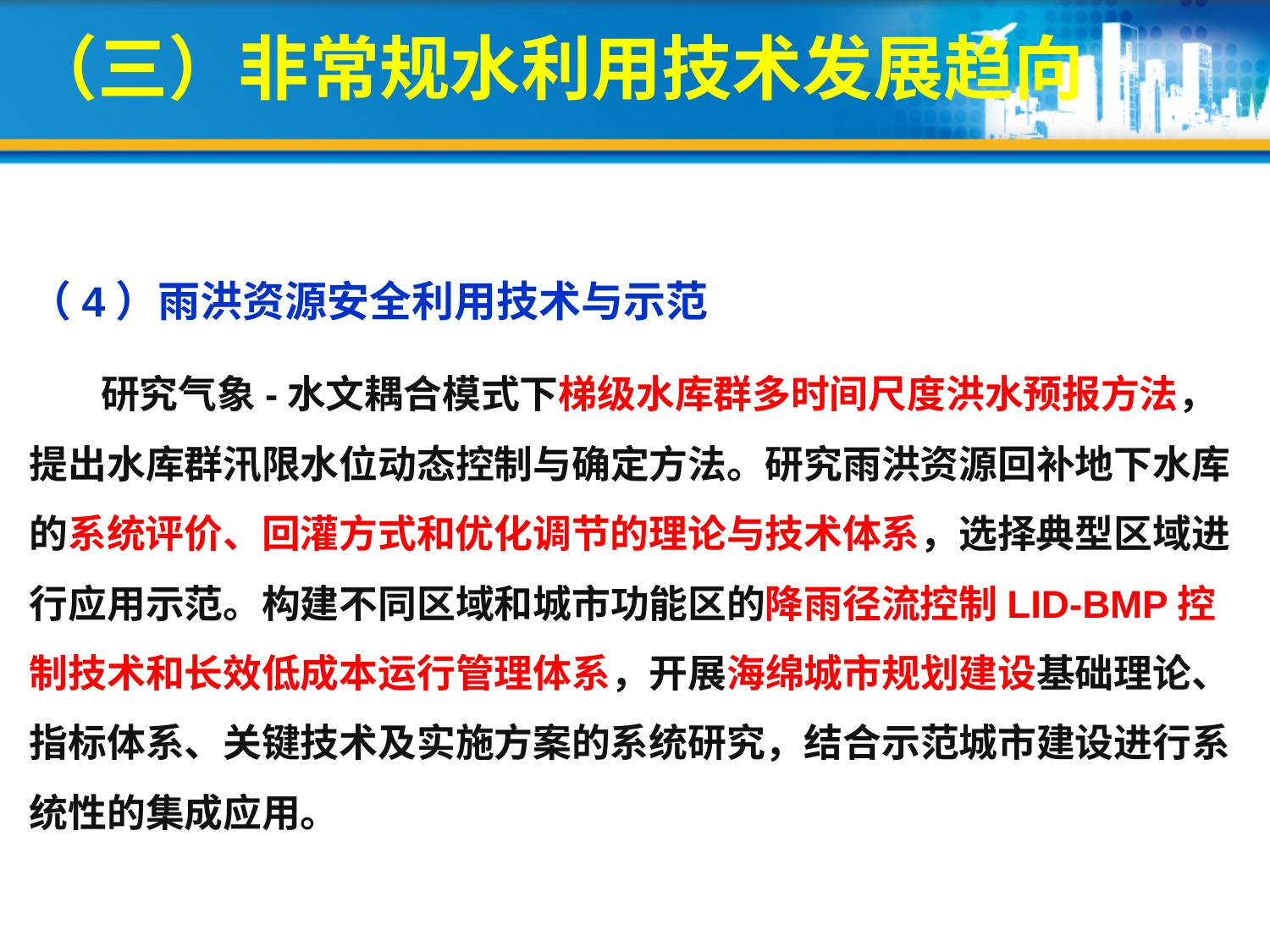

（三）非常规水利用技术发展趋向
（4）雨洪资源安全利用技术与示范
       研究气象-水文耦合模式下梯级水库群多时间尺度洪水预报方法，提出水库群汛限水位动态控制与确定方法。研究雨洪资源回补地下水库的系统评价、回灌方式和优化调节的理论与技术体系，选择典型区域进行应用示范。构建不同区域和城市功能区的降雨径流控制LID-BMP控制技术和长效低成本运行管理体系，开展海绵城市规划建设基础理论、指标体系、关键技术及实施方案的系统研究，结合示范城市建设进行系统性的集成应用。